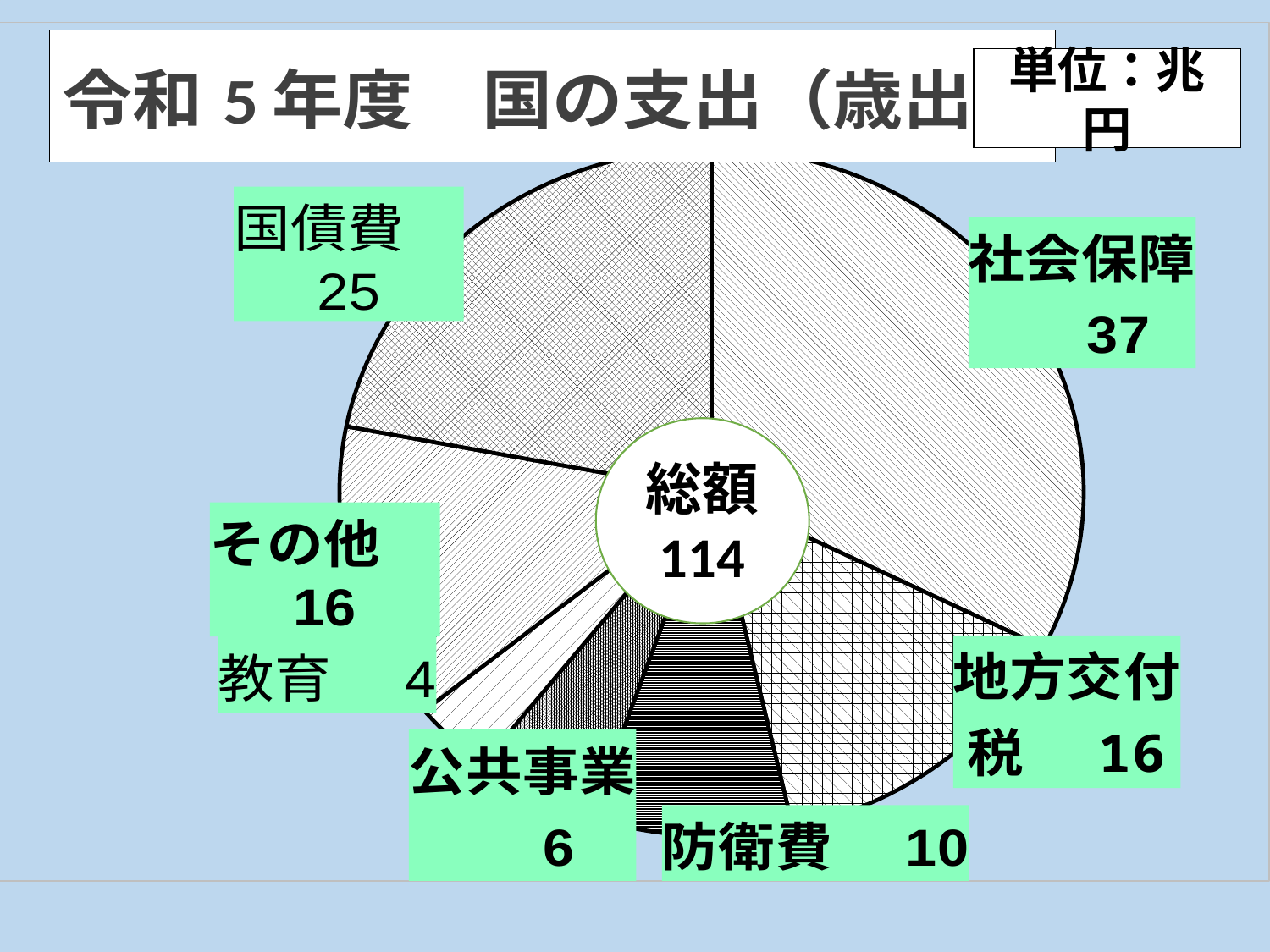

### Chart: 令和5年度　国の支出（歳出）

| Category |
|---|

### Chart: 令和5年度　国の支出（歳出）

| Category |  |
|---|---|
単位：兆円
総額
114